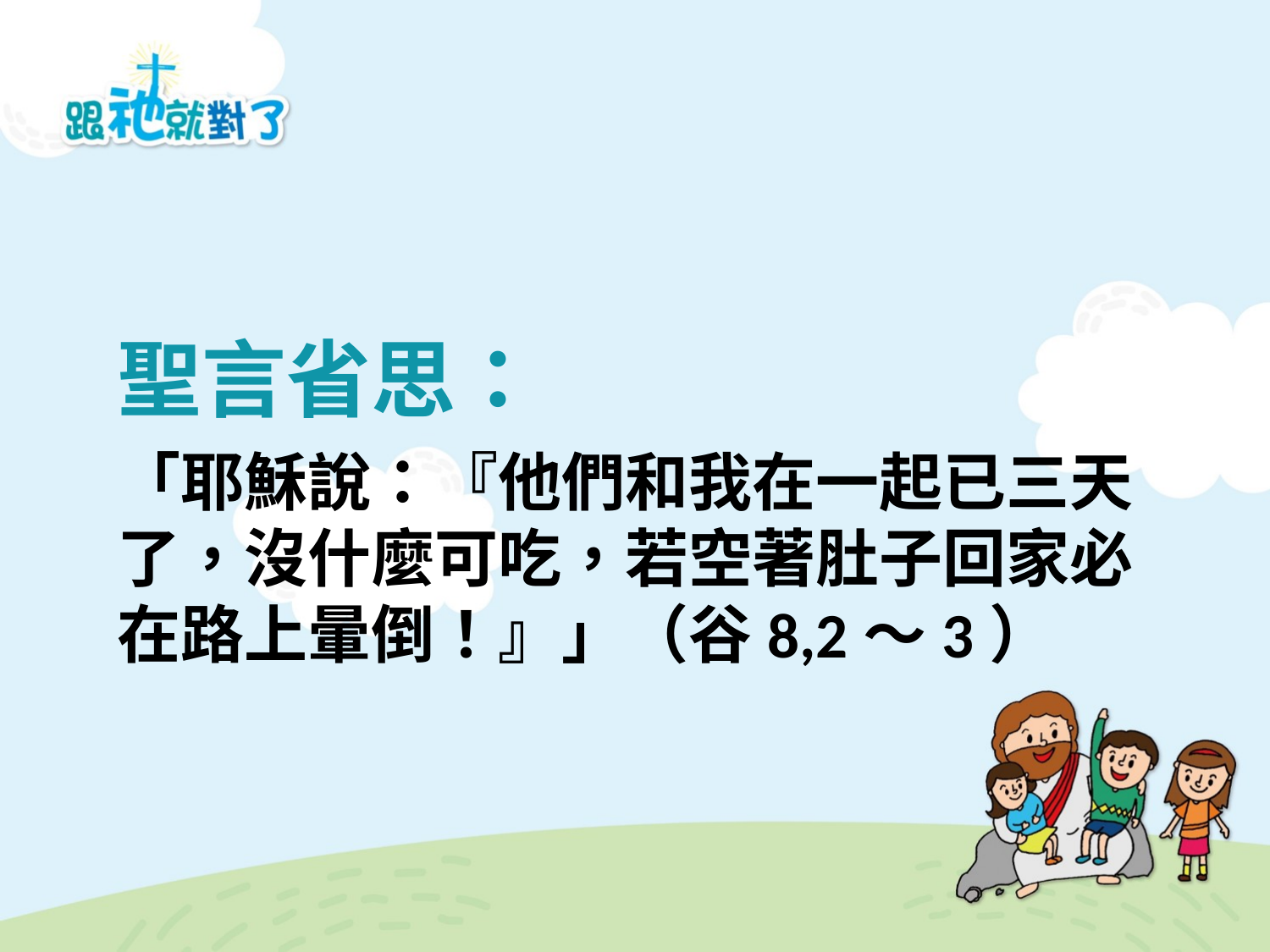

聖言省思：
「耶穌說：『他們和我在一起已三天了，沒什麼可吃，若空著肚子回家必在路上暈倒！』」（谷8,2～3）